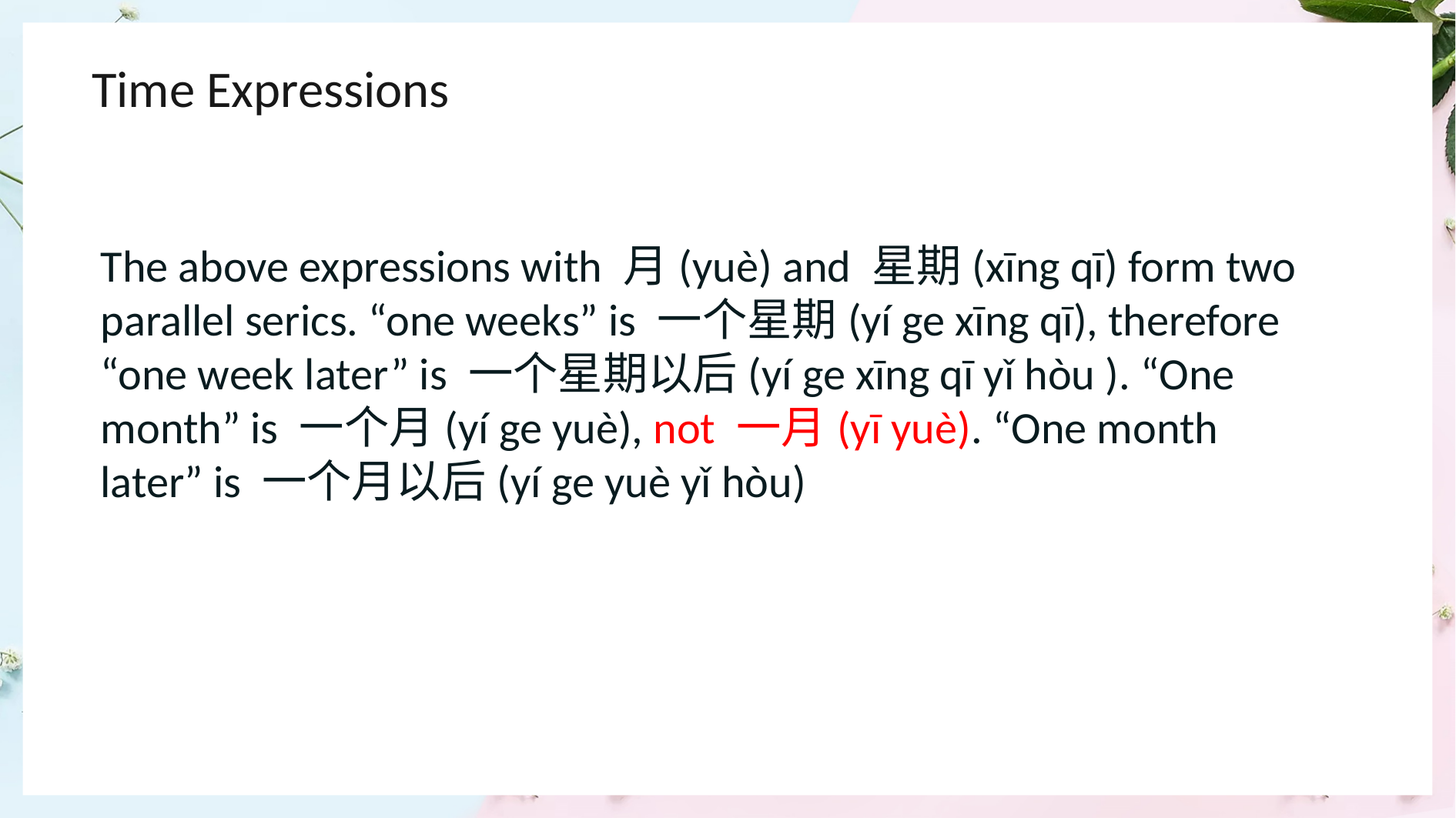

Time Expressions
The above expressions with 月(yuè) and 星期(xīng qī) form two parallel serics. “one weeks” is 一个星期(yí ge xīng qī), therefore “one week later” is 一个星期以后(yí ge xīng qī yǐ hòu ). “One month” is 一个月(yí ge yuè), not 一月(yī yuè). “One month later” is 一个月以后(yí ge yuè yǐ hòu)
1